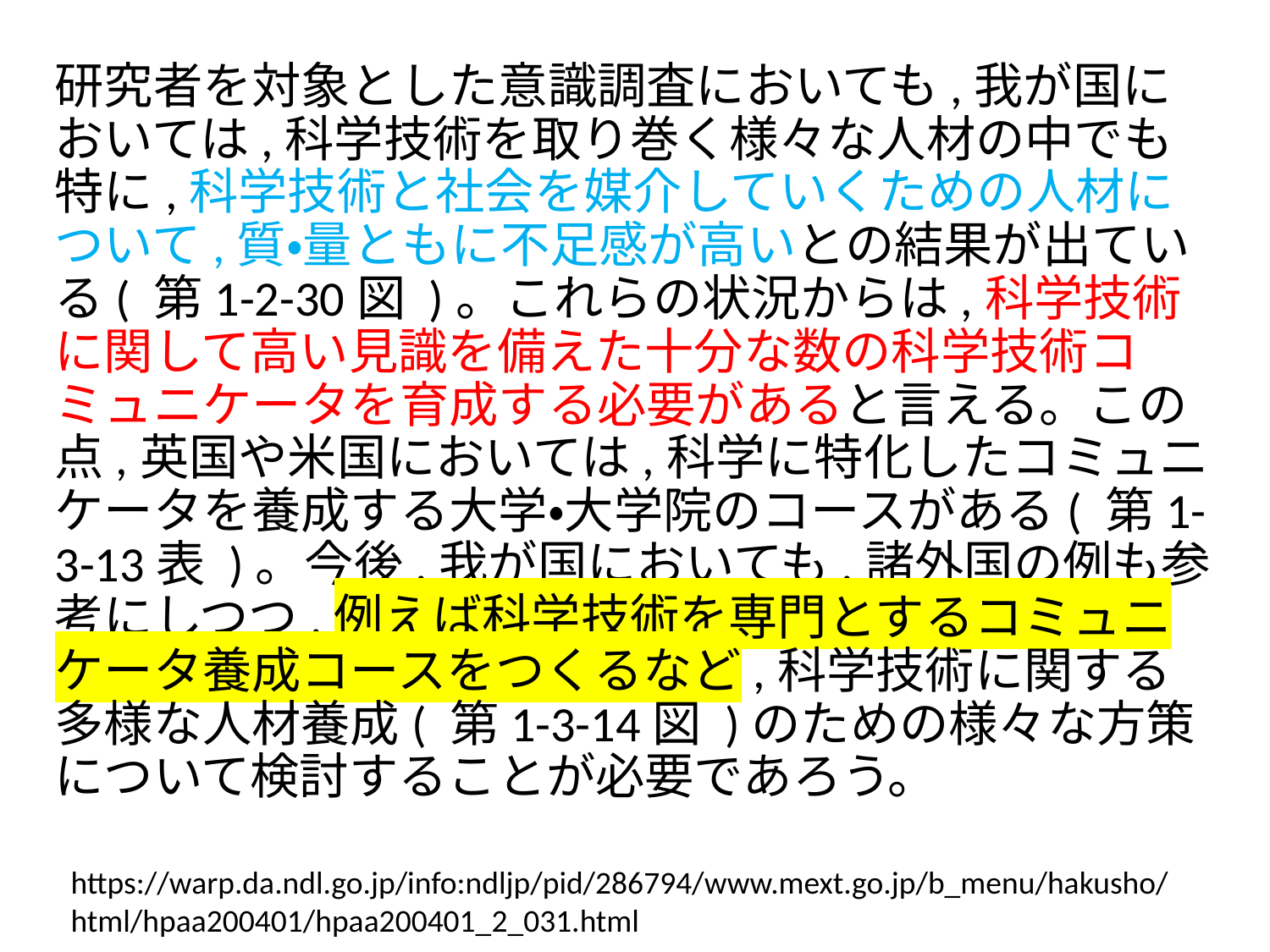

研究者を対象とした意識調査においても,我が国においては,科学技術を取り巻く様々な人材の中でも特に,科学技術と社会を媒介していくための人材について,質・量ともに不足感が高いとの結果が出ている( 第1-2-30図 )。これらの状況からは,科学技術に関して高い見識を備えた十分な数の科学技術コミュニケータを育成する必要があると言える。この点,英国や米国においては,科学に特化したコミュニケータを養成する大学・大学院のコースがある( 第1-3-13表 )。今後,我が国においても,諸外国の例も参考にしつつ,例えば科学技術を専門とするコミュニケータ養成コースをつくるなど,科学技術に関する多様な人材養成( 第1-3-14図 )のための様々な方策について検討することが必要であろう。
https://warp.da.ndl.go.jp/info:ndljp/pid/286794/www.mext.go.jp/b_menu/hakusho/html/hpaa200401/hpaa200401_2_031.html